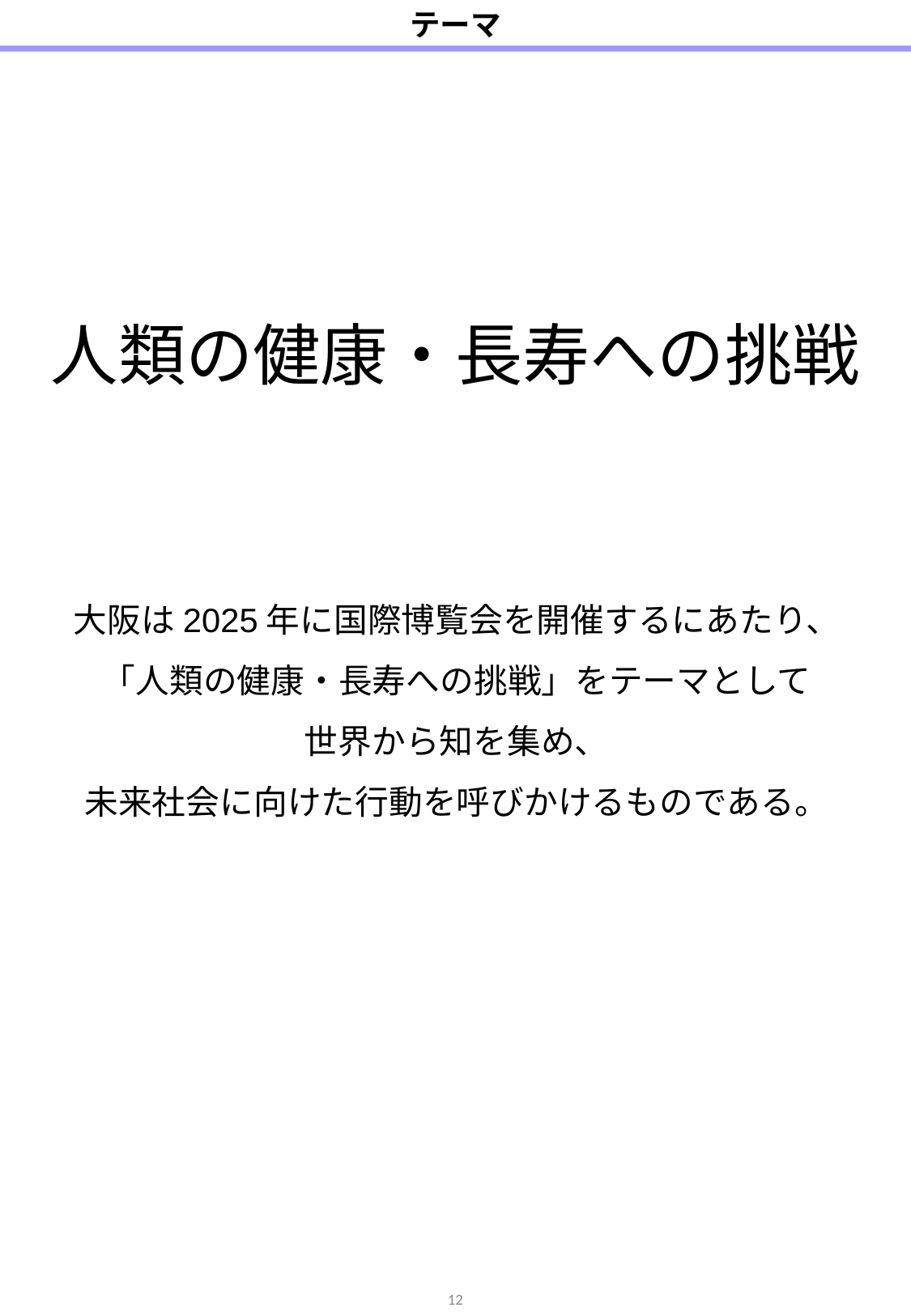

テーマ
人類の健康・長寿への挑戦
大阪は2025年に国際博覧会を開催するにあたり、
「人類の健康・長寿への挑戦」をテーマとして
世界から知を集め、
未来社会に向けた行動を呼びかけるものである。
12